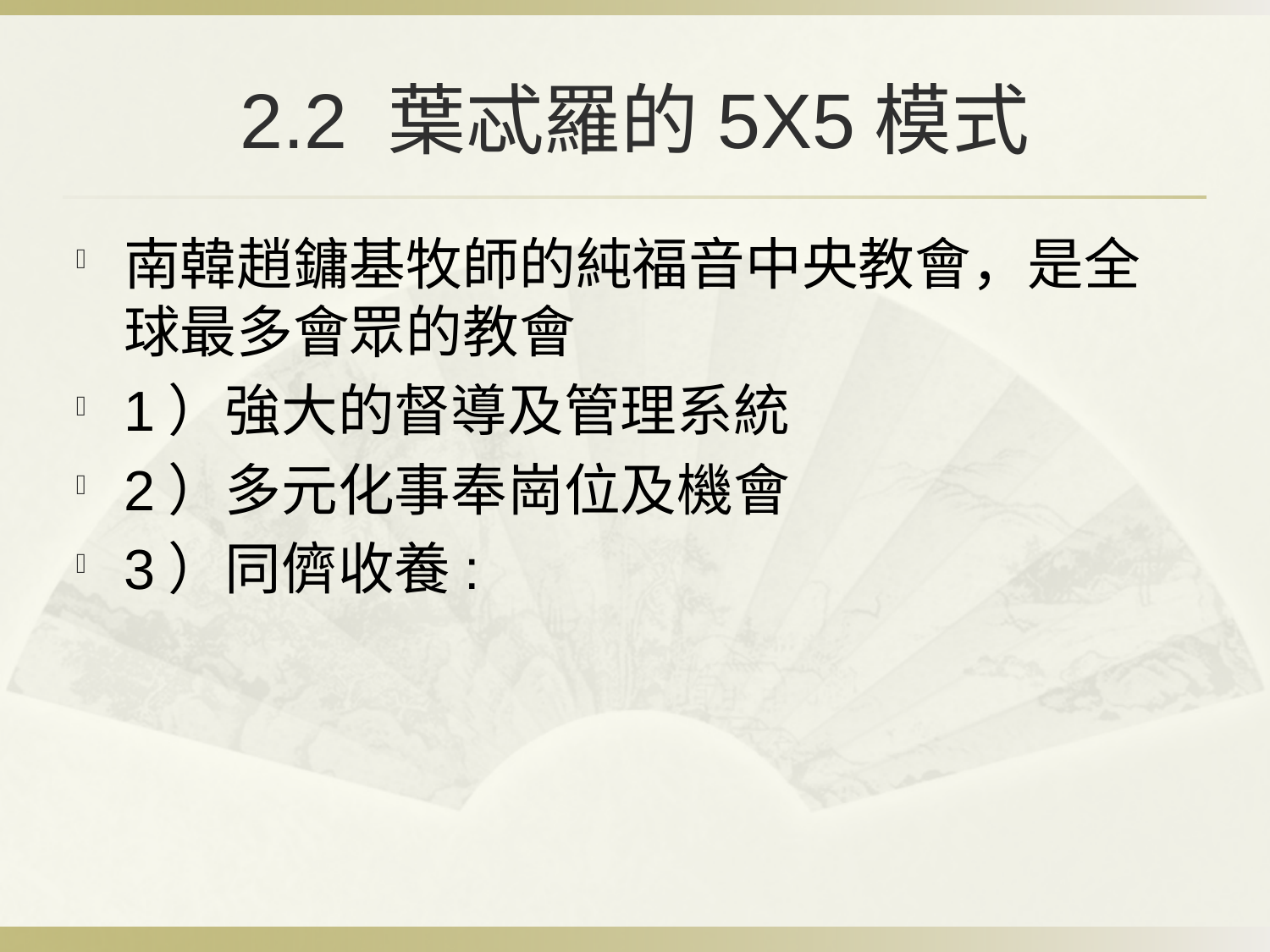

# 2.2 葉忒羅的5X5模式
南韓趙鏞基牧師的純福音中央教會，是全球最多會眾的教會
1）強大的督導及管理系統
2）多元化事奉崗位及機會
3）同儕收養: